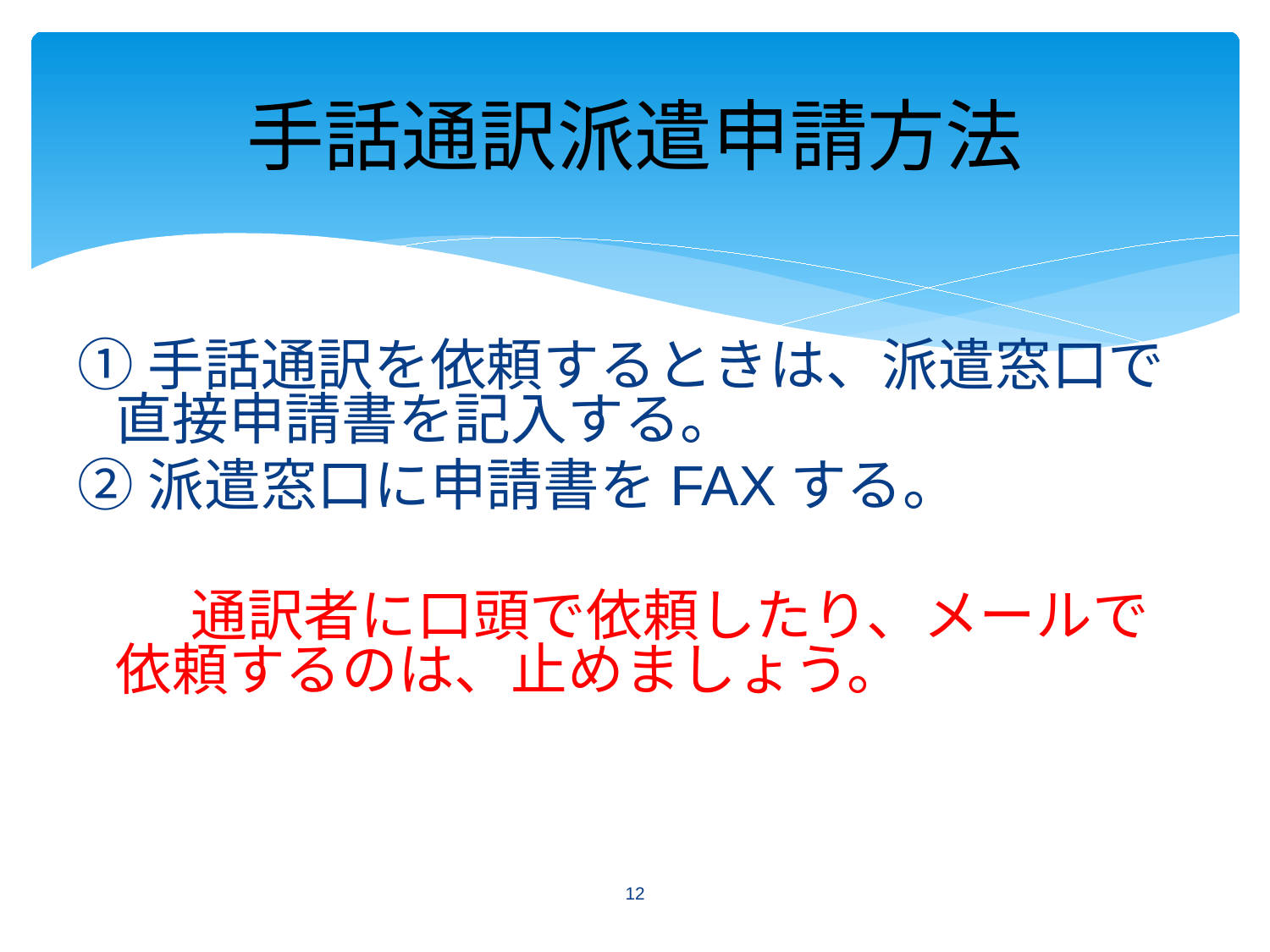

手話通訳派遣申請方法
①手話通訳を依頼するときは、派遣窓口で直接申請書を記入する。
②派遣窓口に申請書をFAXする。

　　通訳者に口頭で依頼したり、メールで依頼するのは、止めましょう。
12